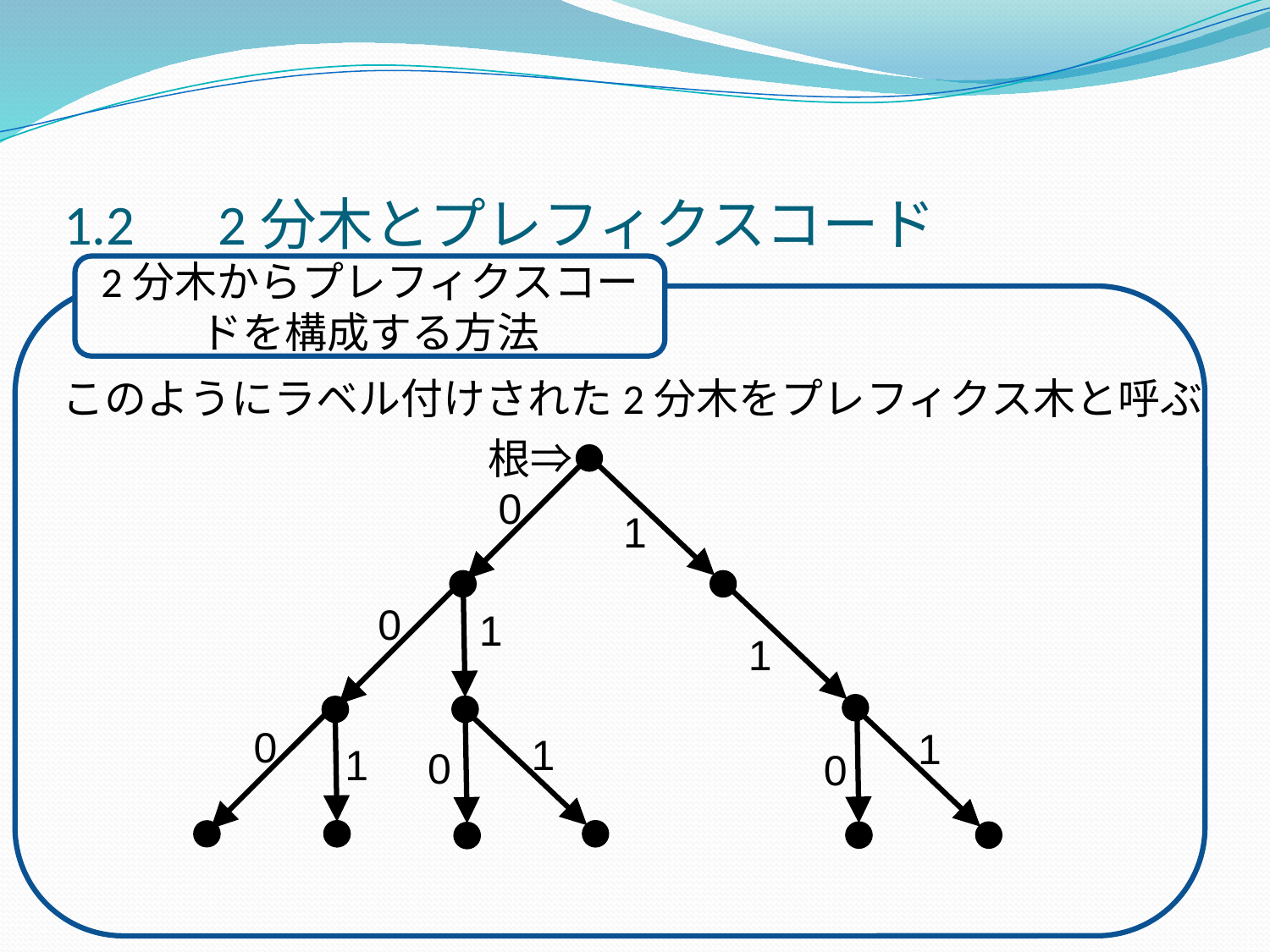

# 1.2　2分木とプレフィクスコード
2分木からプレフィクスコードを構成する方法

このようにラベル付けされた2分木をプレフィクス木と呼ぶ

根⇒

0
1

0
1
1

0
1
1
1
0
0